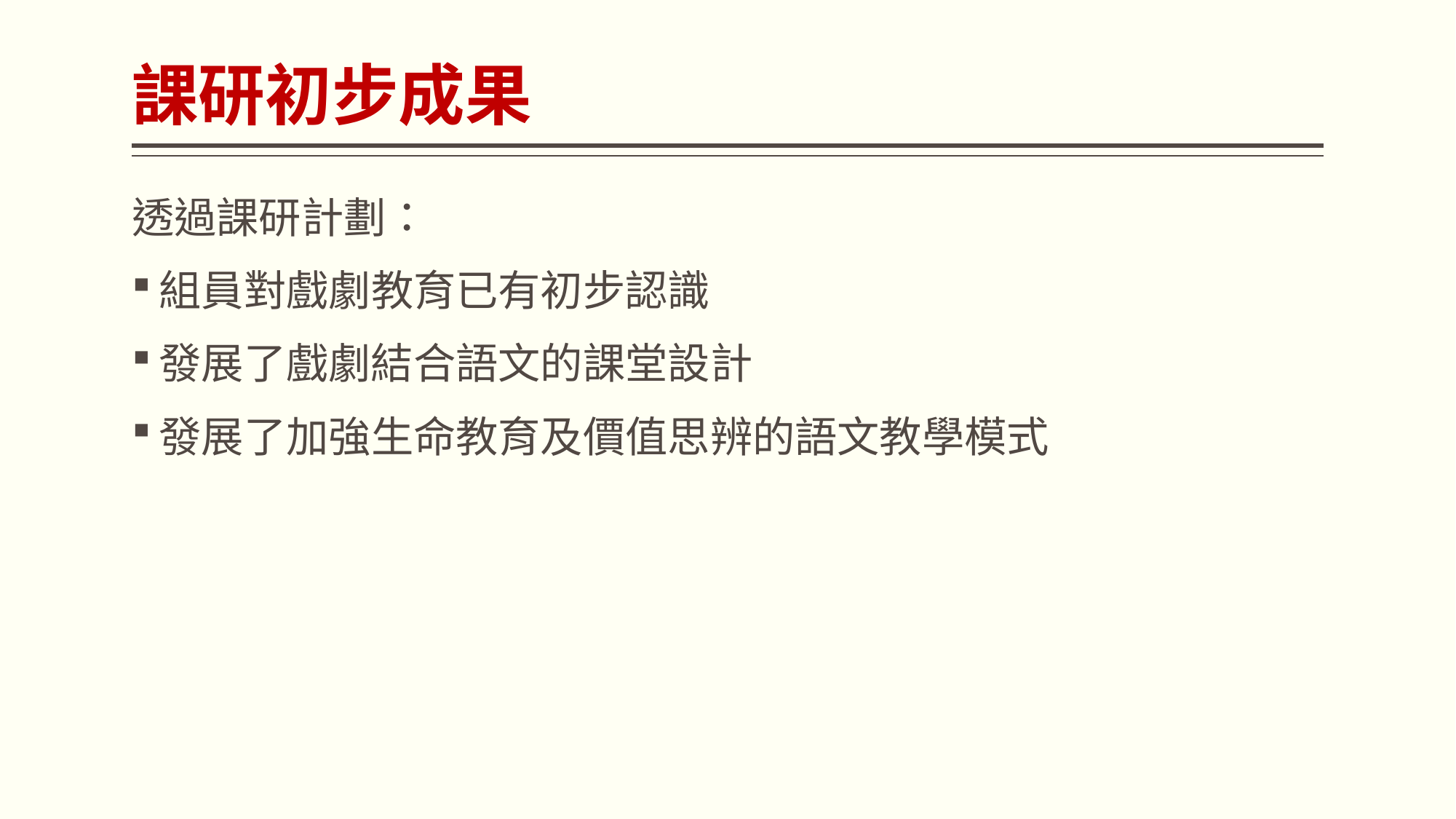

# 課研初步成果
透過課研計劃：
組員對戲劇教育已有初步認識
發展了戲劇結合語文的課堂設計
發展了加強生命教育及價值思辨的語文教學模式